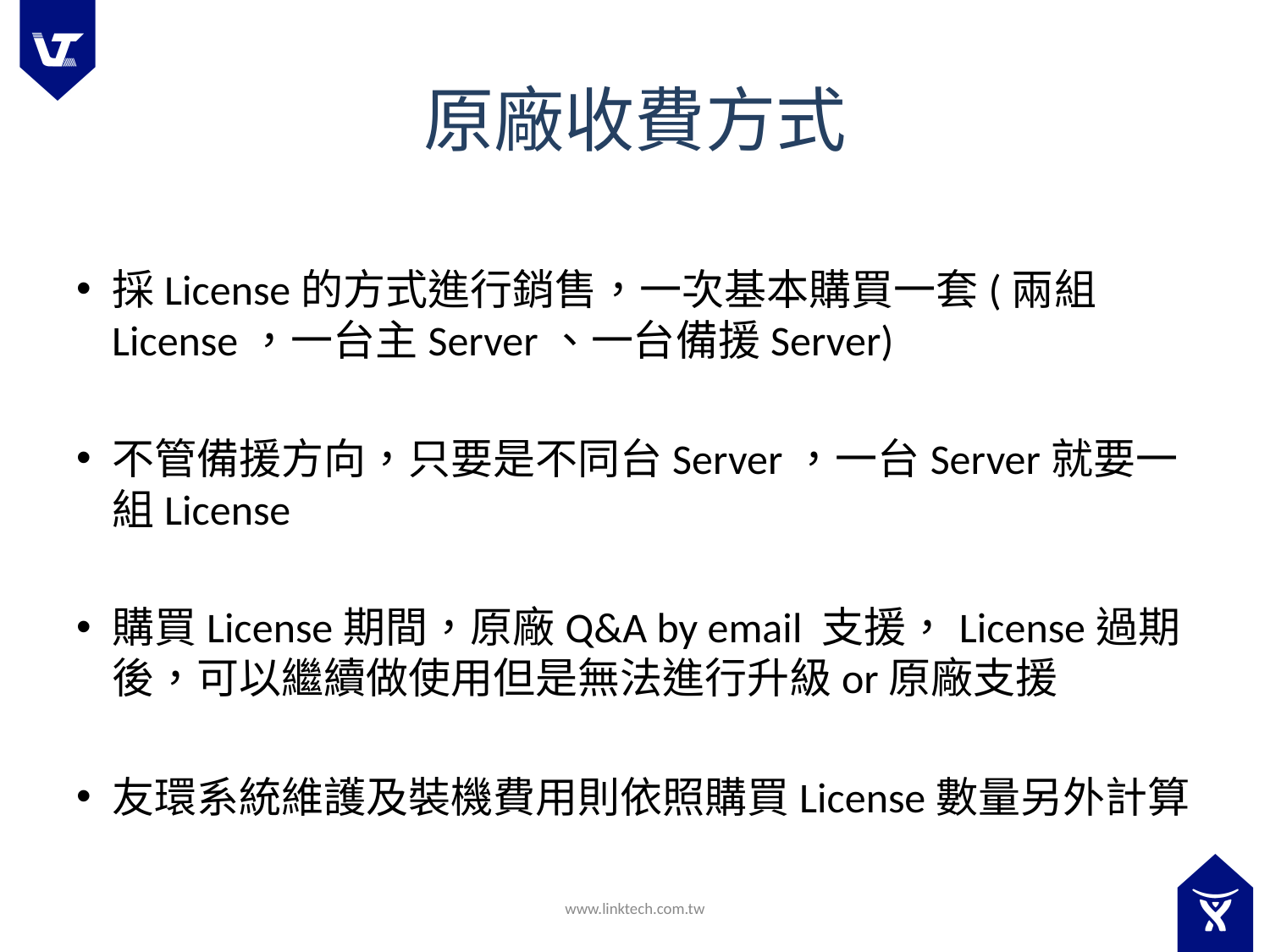

# 原廠收費方式
採License的方式進行銷售，一次基本購買一套(兩組License，一台主Server、一台備援Server)

不管備援方向，只要是不同台Server，一台Server就要一組License

購買License期間，原廠Q&A by email 支援，License過期後，可以繼續做使用但是無法進行升級or原廠支援

友環系統維護及裝機費用則依照購買License數量另外計算

www.linktech.com.tw